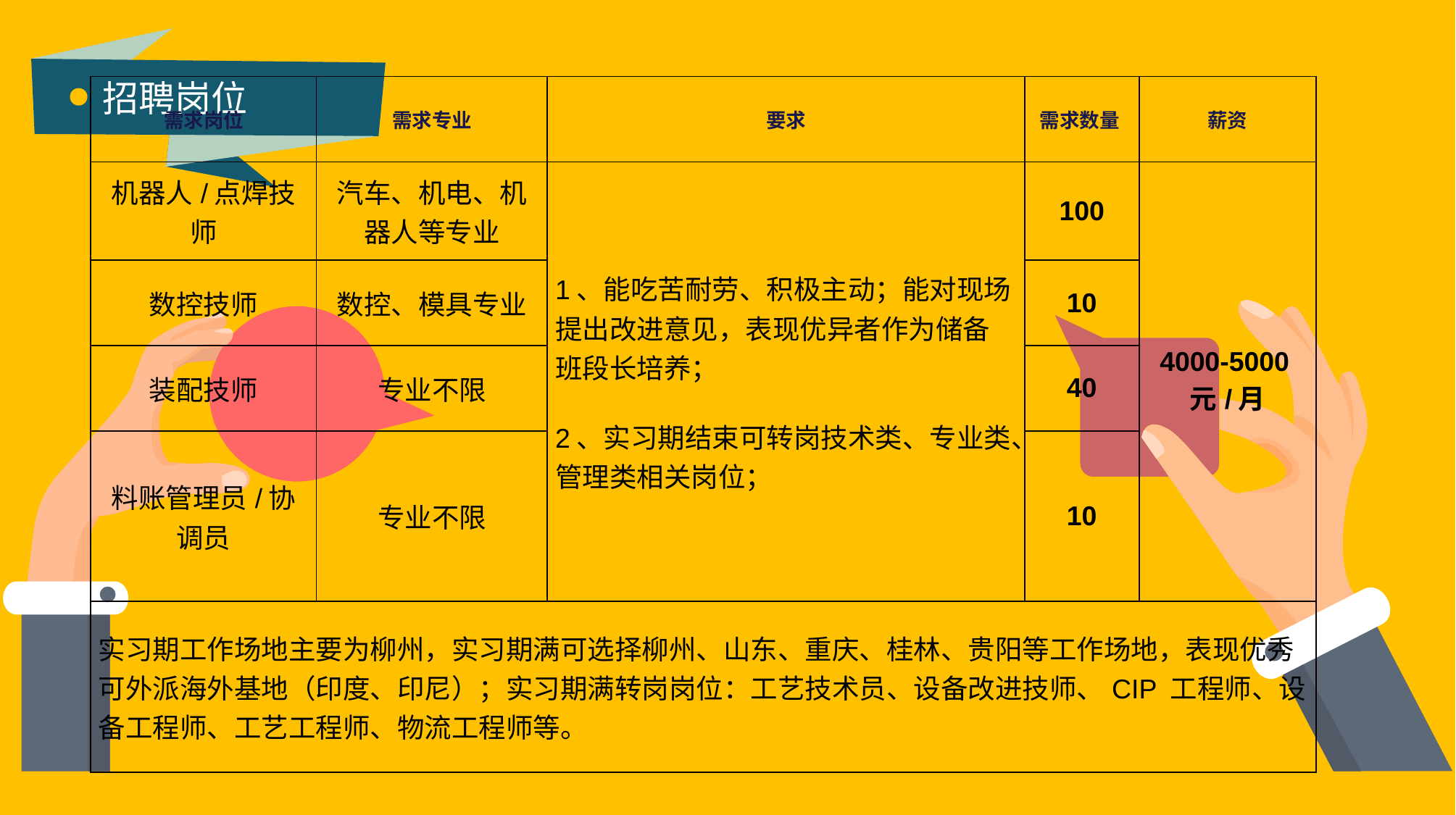

招聘岗位
| 需求岗位 | 需求专业 | 要求 | 需求数量 | 薪资 |
| --- | --- | --- | --- | --- |
| 机器人/点焊技师 | 汽车、机电、机器人等专业 | 1、能吃苦耐劳、积极主动；能对现场提出改进意见，表现优异者作为储备班段长培养； 2、实习期结束可转岗技术类、专业类、管理类相关岗位； | 100 | 4000-5000元/月 |
| 数控技师 | 数控、模具专业 |  | 10 |  |
| 装配技师 | 专业不限 |  | 40 |  |
| 料账管理员/协调员 | 专业不限 |  | 10 |  |
| 实习期工作场地主要为柳州，实习期满可选择柳州、山东、重庆、桂林、贵阳等工作场地，表现优秀可外派海外基地（印度、印尼）；实习期满转岗岗位：工艺技术员、设备改进技师、CIP 工程师、设备工程师、工艺工程师、物流工程师等。 |  |  |  |  |